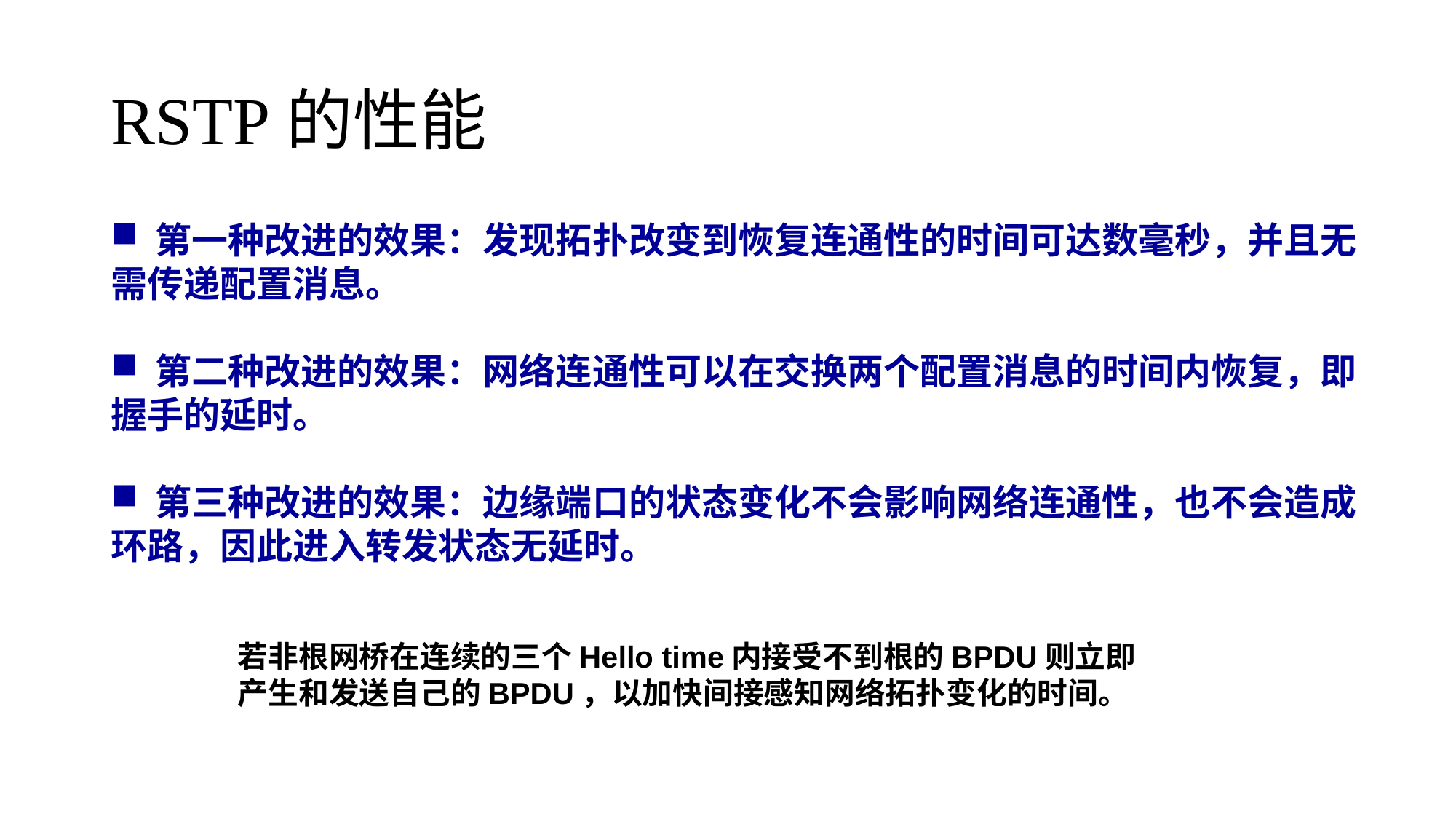

RSTP的性能
 第一种改进的效果：发现拓扑改变到恢复连通性的时间可达数毫秒，并且无需传递配置消息。

 第二种改进的效果：网络连通性可以在交换两个配置消息的时间内恢复，即握手的延时。

 第三种改进的效果：边缘端口的状态变化不会影响网络连通性，也不会造成环路，因此进入转发状态无延时。
若非根网桥在连续的三个Hello time内接受不到根的BPDU则立即产生和发送自己的BPDU，以加快间接感知网络拓扑变化的时间。
25